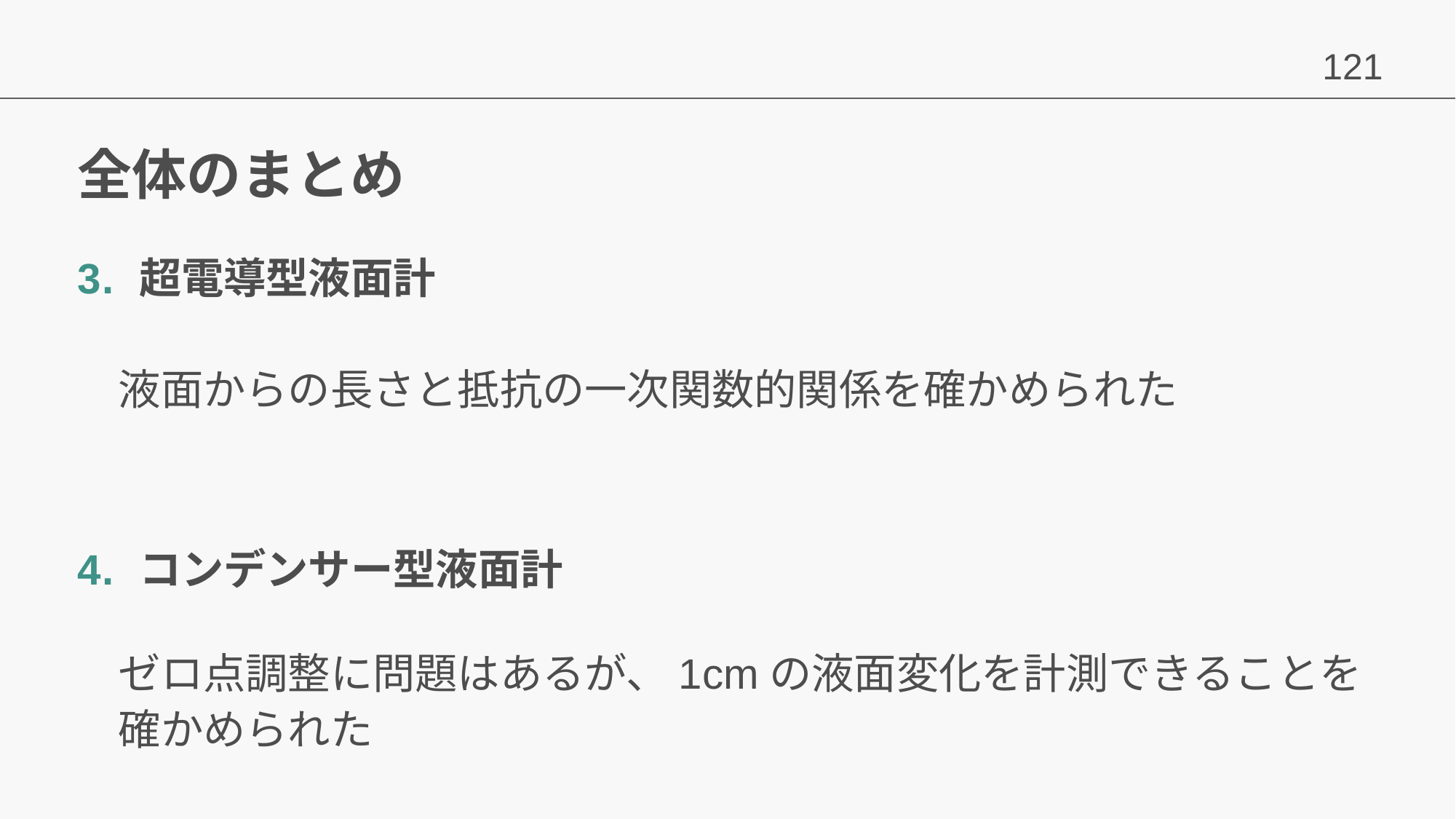

# 全体のまとめ
超電導型液面計

液面からの長さと抵抗の一次関数的関係を確かめられた

コンデンサー型液面計

ゼロ点調整に問題はあるが、1cmの液面変化を計測できることを確かめられた